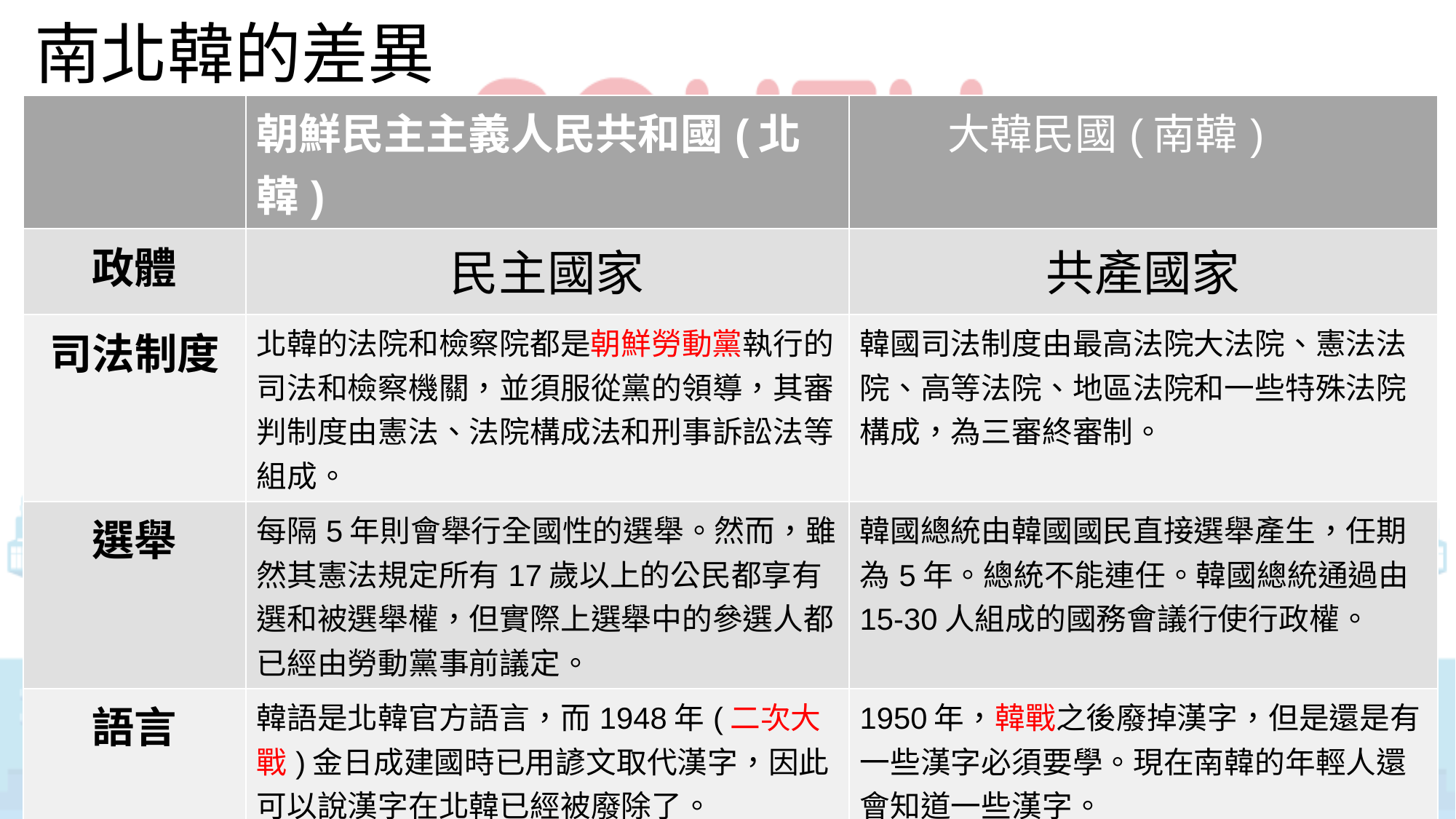

# 南北韓的差異
|  | 朝鮮民主主義人民共和國(北韓) | 大韓民國(南韓) |
| --- | --- | --- |
| 政體 | 民主國家 | 共產國家 |
| 司法制度 | 北韓的法院和檢察院都是朝鮮勞動黨執行的司法和檢察機關，並須服從黨的領導，其審判制度由憲法、法院構成法和刑事訴訟法等組成。 | 韓國司法制度由最高法院大法院、憲法法院、高等法院、地區法院和一些特殊法院構成，為三審終審制。 |
| 選舉 | 每隔5年則會舉行全國性的選舉。然而，雖然其憲法規定所有17歲以上的公民都享有選和被選舉權，但實際上選舉中的參選人都已經由勞動黨事前議定。 | 韓國總統由韓國國民直接選舉產生，任期為5年。總統不能連任。韓國總統通過由15-30人組成的國務會議行使行政權。 |
| 語言 | 韓語是北韓官方語言，而1948年(二次大戰)金日成建國時已用諺文取代漢字，因此可以說漢字在北韓已經被廢除了。 | 1950年，韓戰之後廢掉漢字，但是還是有一些漢字必須要學。現在南韓的年輕人還會知道一些漢字。 |
| 教育 | 9年義務教育 | 11年義務教育 |